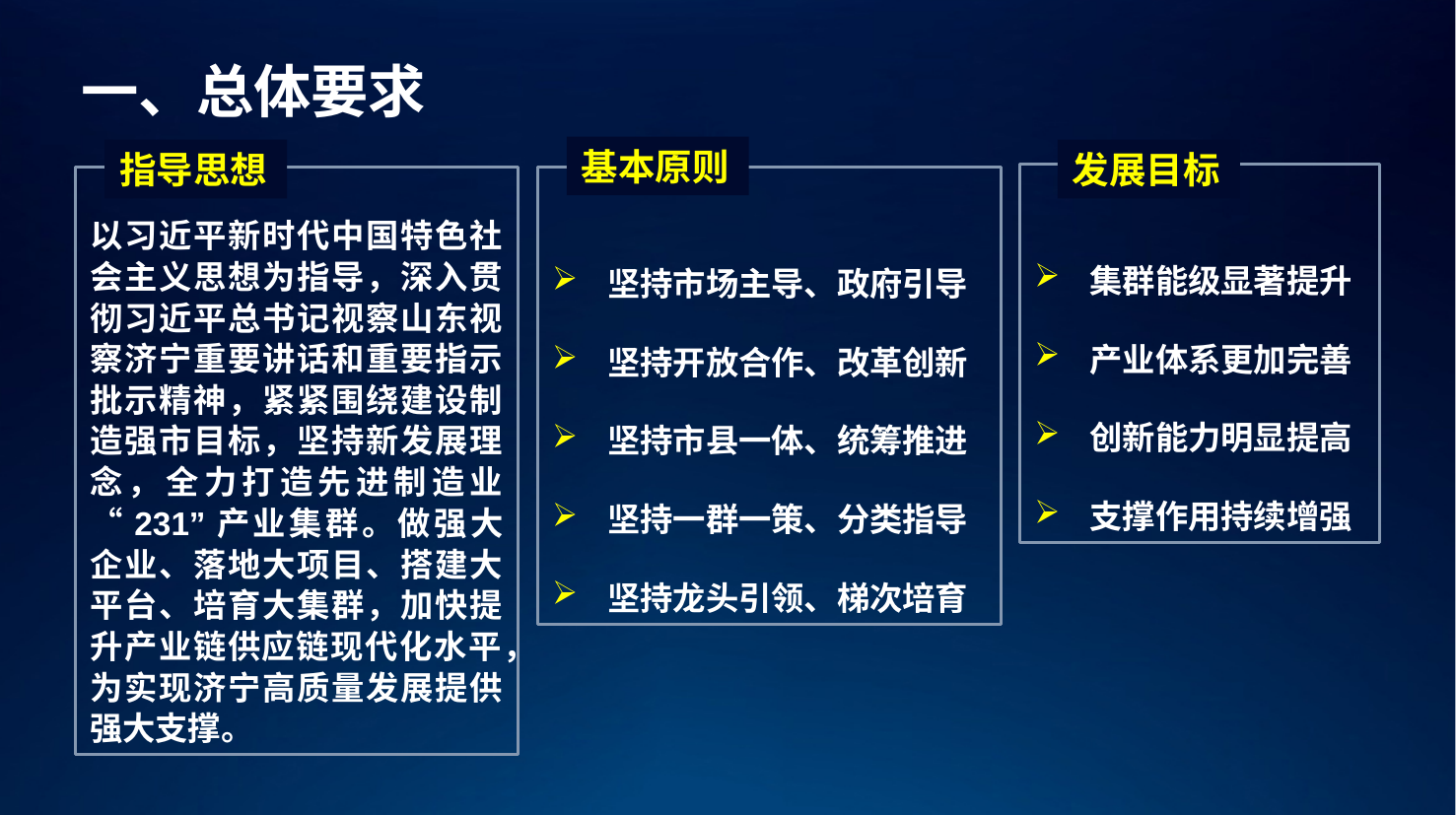

一、总体要求
基本原则

坚持市场主导、政府引导
坚持开放合作、改革创新
坚持市县一体、统筹推进
坚持一群一策、分类指导
坚持龙头引领、梯次培育
指导思想

以习近平新时代中国特色社会主义思想为指导，深入贯彻习近平总书记视察山东视察济宁重要讲话和重要指示批示精神，紧紧围绕建设制造强市目标，坚持新发展理念，全力打造先进制造业“231”产业集群。做强大企业、落地大项目、搭建大平台、培育大集群，加快提升产业链供应链现代化水平，为实现济宁高质量发展提供强大支撑。
发展目标

集群能级显著提升
产业体系更加完善
创新能力明显提高
支撑作用持续增强